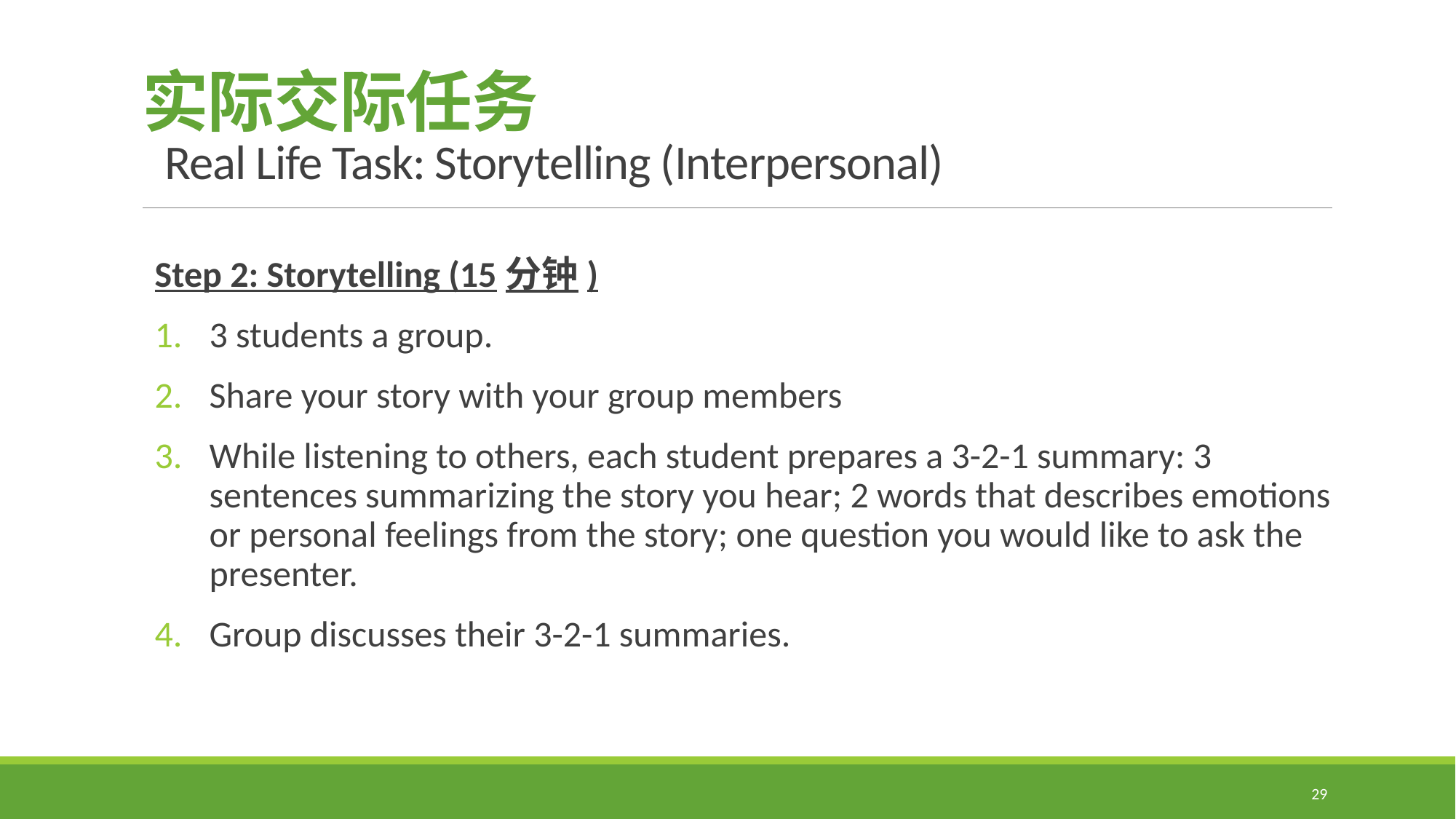

# 实际交际任务 Real Life Task: Storytelling (Interpersonal)
Step 2: Storytelling (15分钟)
3 students a group.
Share your story with your group members
While listening to others, each student prepares a 3-2-1 summary: 3 sentences summarizing the story you hear; 2 words that describes emotions or personal feelings from the story; one question you would like to ask the presenter.
Group discusses their 3-2-1 summaries.

29